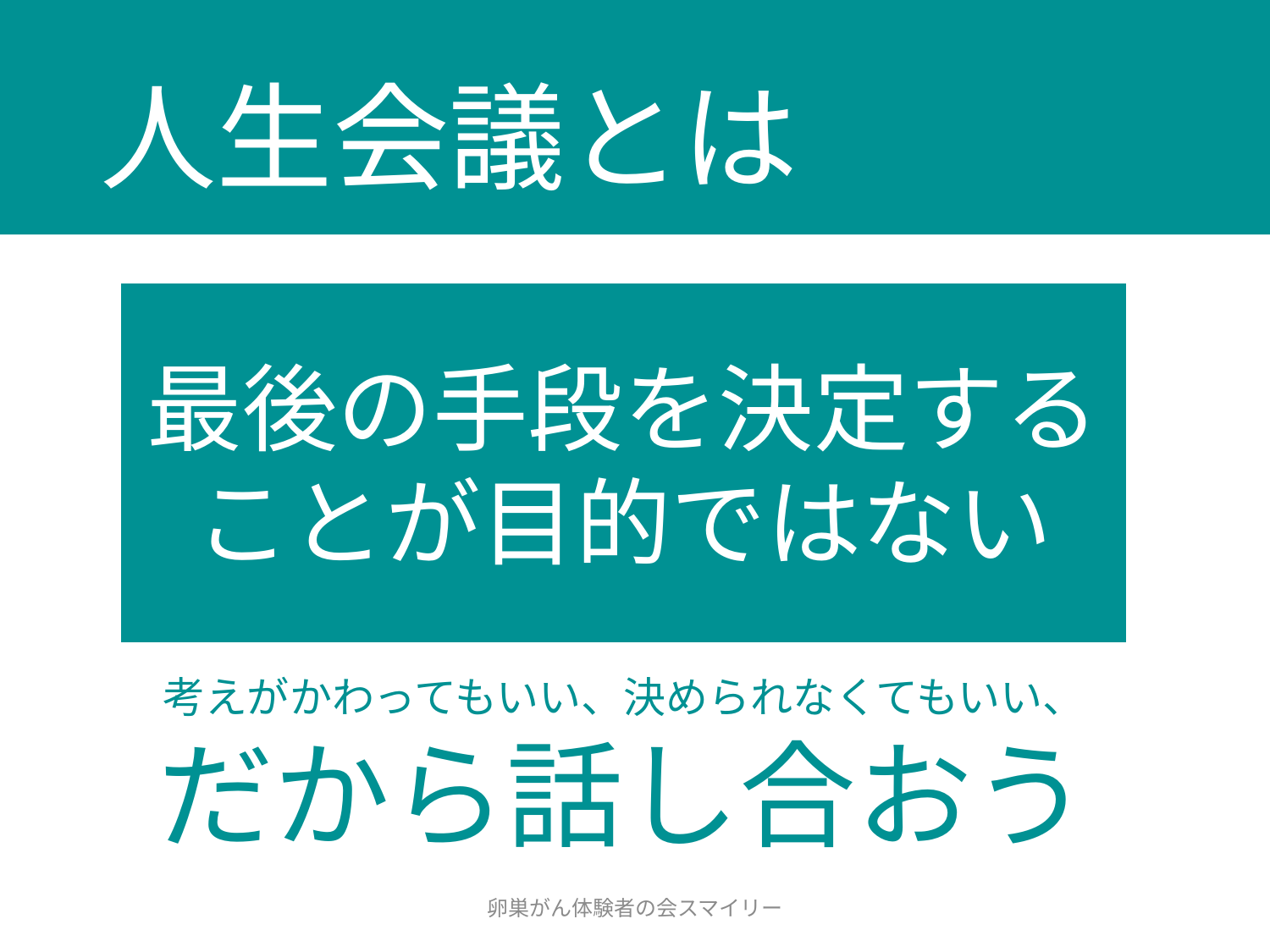

# 人生会議とは
最後の手段を決定する
ことが目的ではない
考えがかわってもいい、決められなくてもいい、
だから話し合おう
卵巣がん体験者の会スマイリー